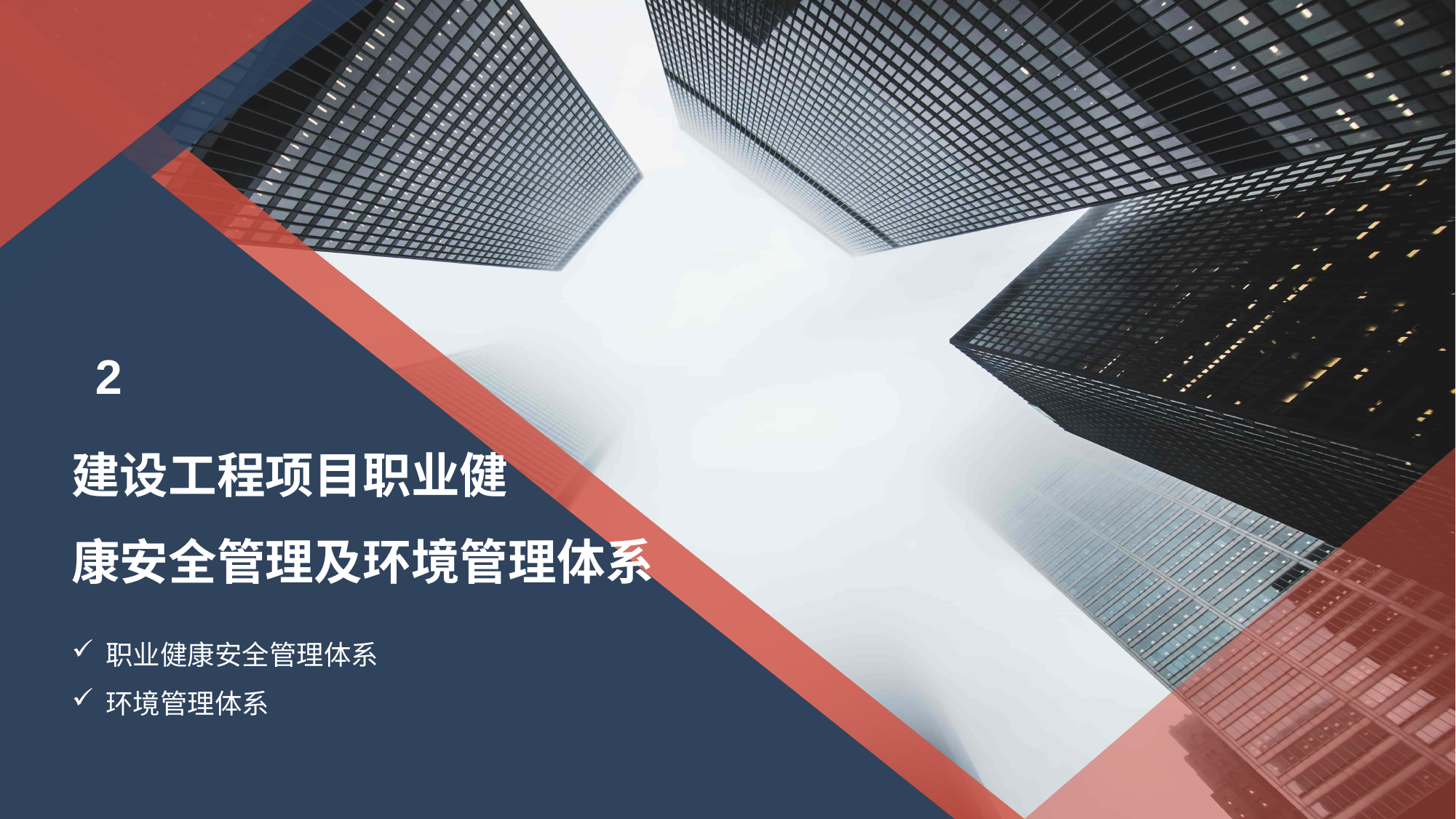

2
建设工程项目职业健
康安全管理及环境管理体系

职业健康安全管理体系
环境管理体系